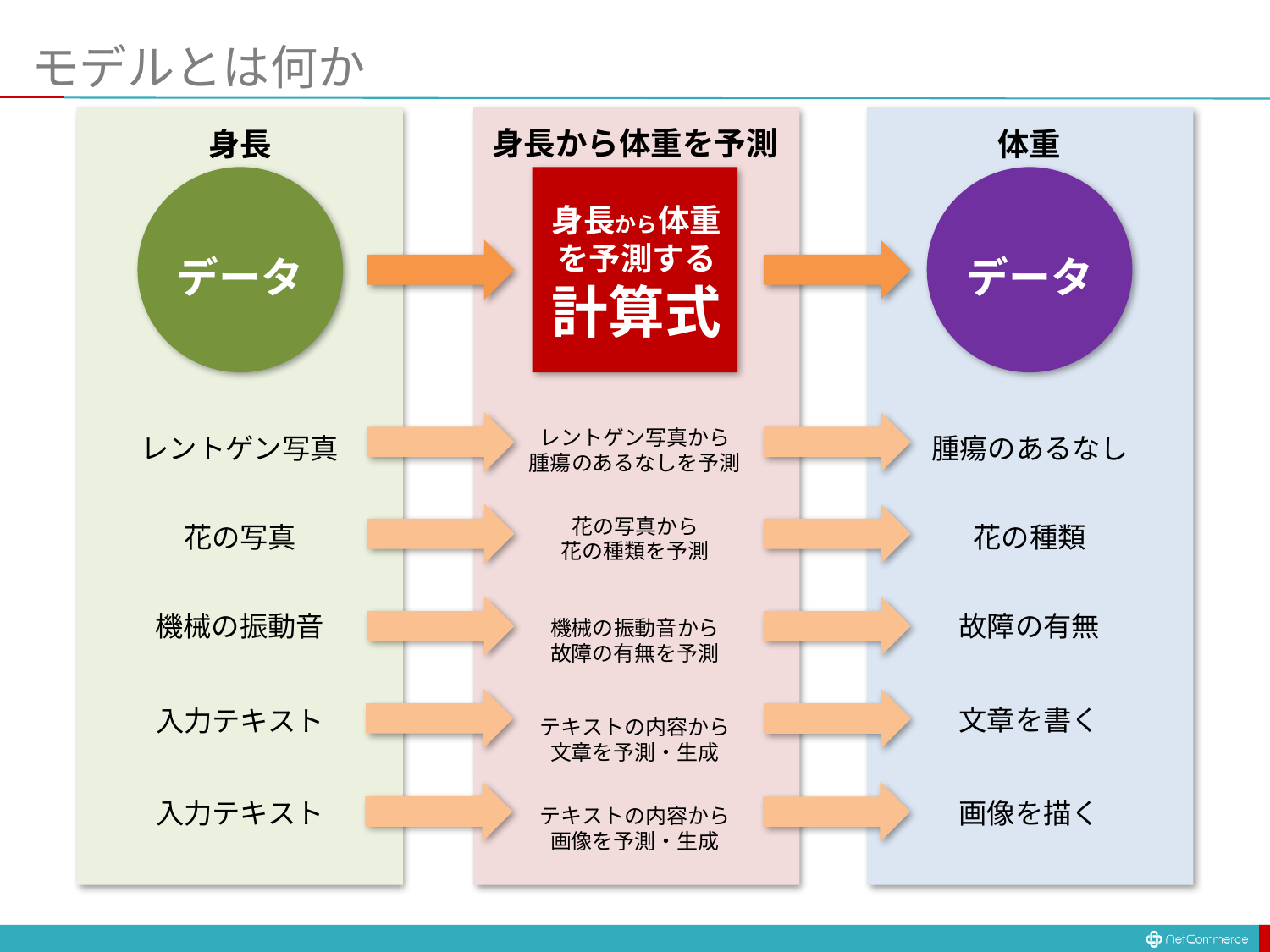

# モデルとは何か

身長から体重を予測
身長
体重

身長から体重
を予測する
計算式

データ
データ

レントゲン写真から
腫瘍のあるなしを予測
レントゲン写真
腫瘍のあるなし

花の写真から
花の種類を予測
花の写真
花の種類

機械の振動音
故障の有無
機械の振動音から
故障の有無を予測

文章を書く
入力テキスト
テキストの内容から
文章を予測・生成

画像を描く
入力テキスト
テキストの内容から
画像を予測・生成